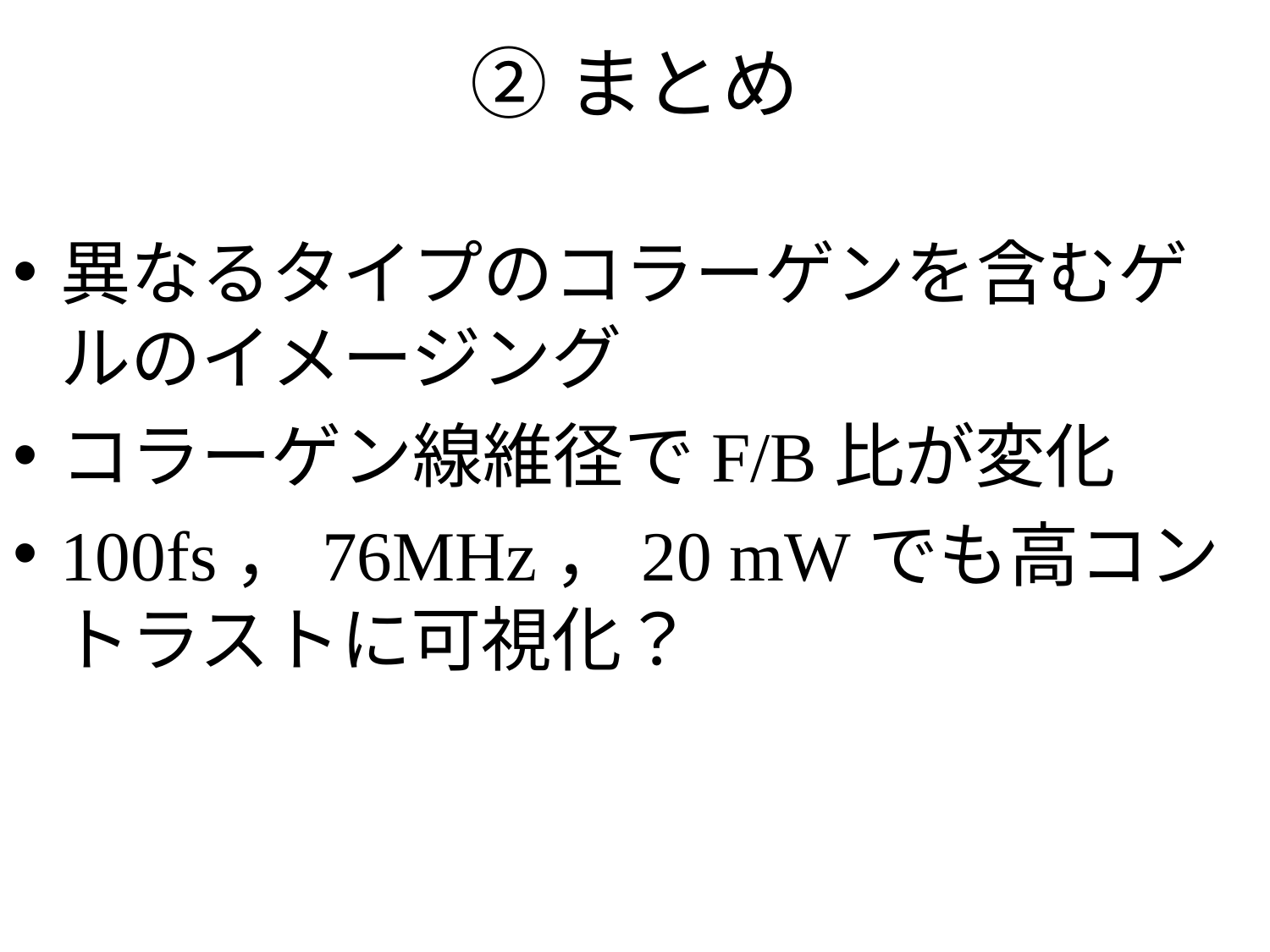

# ②まとめ
異なるタイプのコラーゲンを含むゲルのイメージング
コラーゲン線維径でF/B比が変化
100fs，76MHz，20 mWでも高コントラストに可視化？